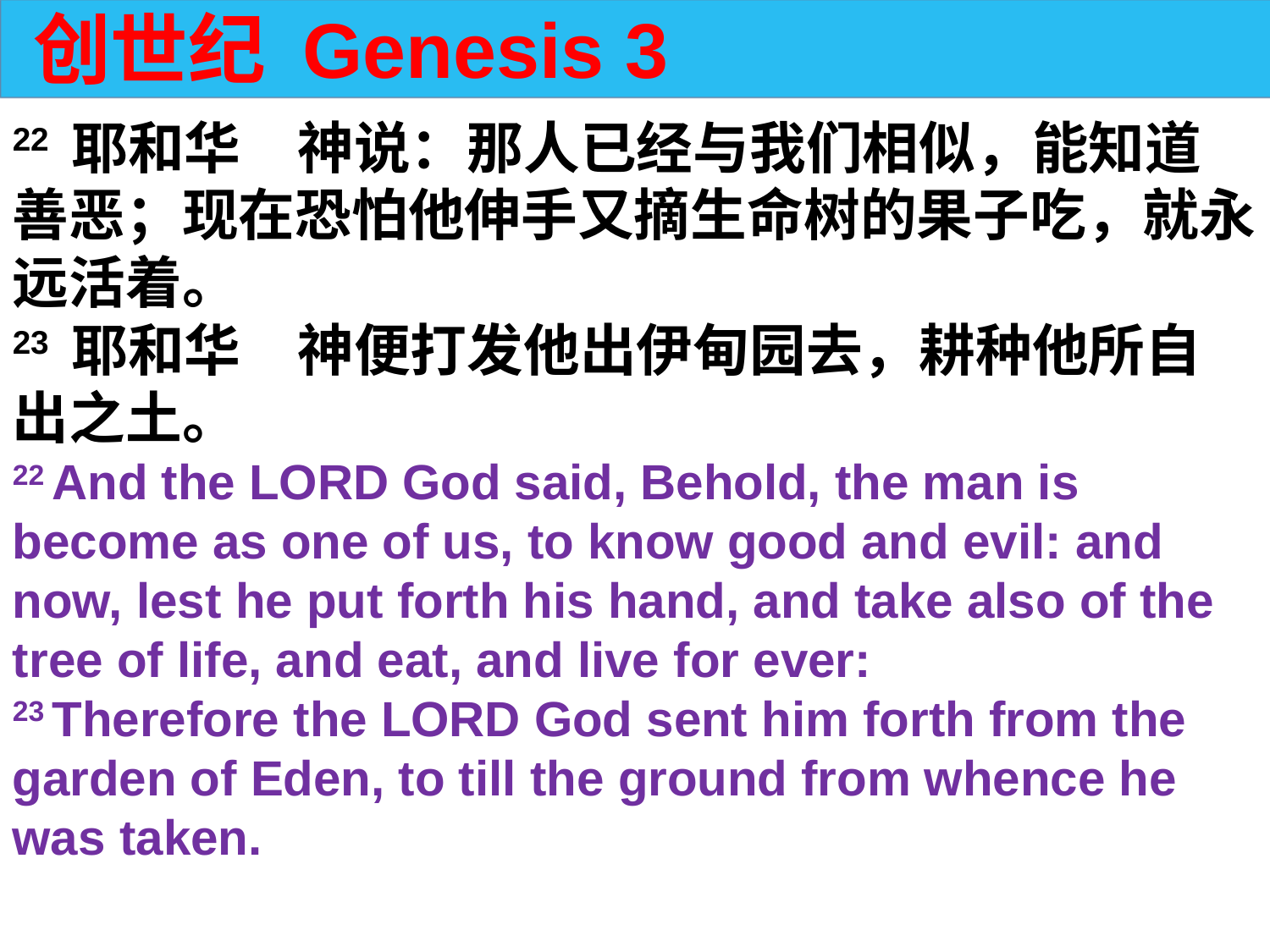

创世纪 Genesis 3
22 耶和华　神说：那人已经与我们相似，能知道善恶；现在恐怕他伸手又摘生命树的果子吃，就永远活着。
23 耶和华　神便打发他出伊甸园去，耕种他所自出之土。
22 And the LORD God said, Behold, the man is become as one of us, to know good and evil: and now, lest he put forth his hand, and take also of the tree of life, and eat, and live for ever:
23 Therefore the LORD God sent him forth from the garden of Eden, to till the ground from whence he was taken.